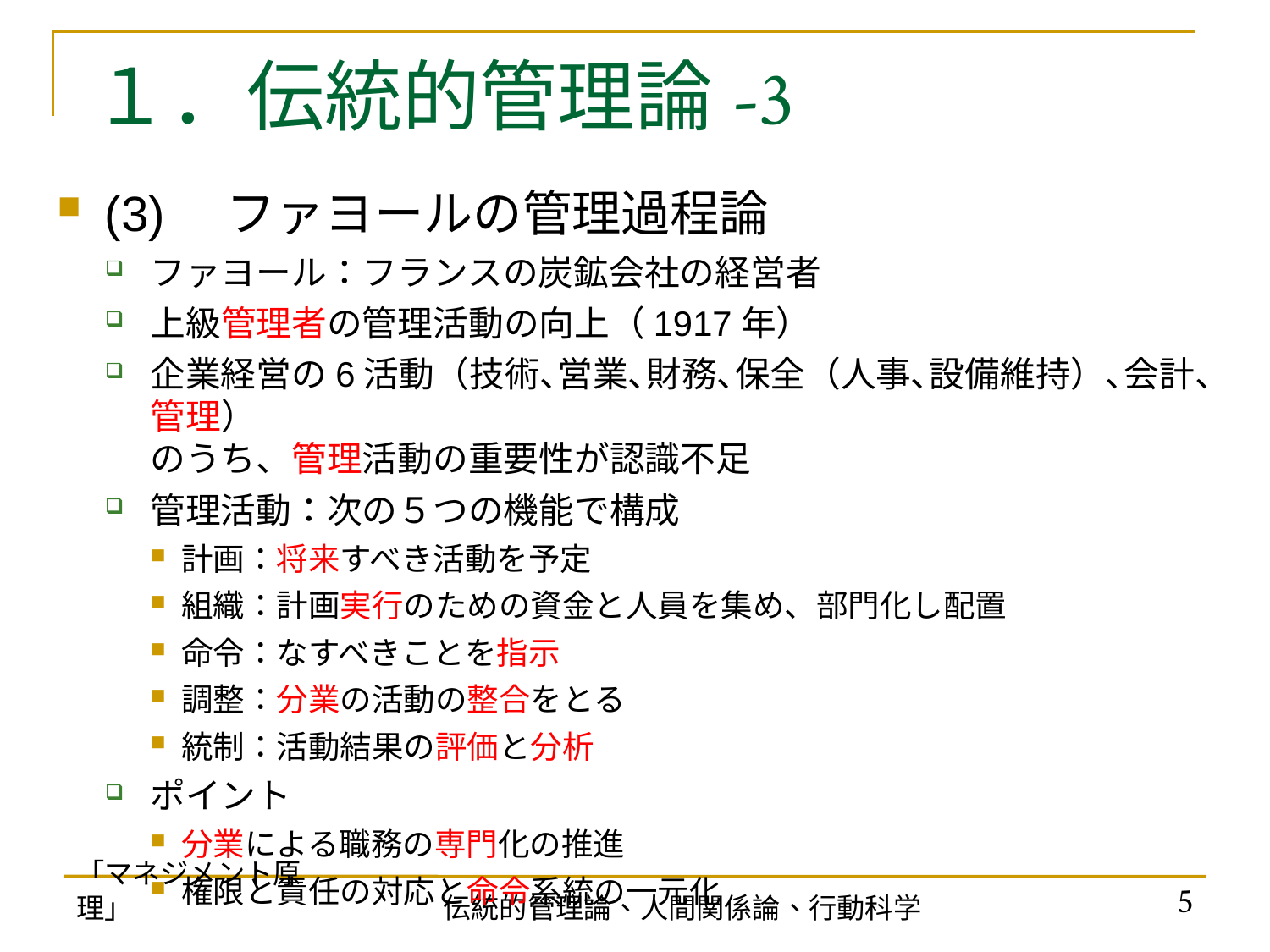

# １．伝統的管理論-3
(3)　ファヨールの管理過程論
ファヨール：フランスの炭鉱会社の経営者
上級管理者の管理活動の向上（1917年）
企業経営の6活動（技術､営業､財務､保全（人事､設備維持）､会計、管理）
のうち、管理活動の重要性が認識不足
管理活動：次の５つの機能で構成
計画：将来すべき活動を予定
組織：計画実行のための資金と人員を集め、部門化し配置
命令：なすべきことを指示
調整：分業の活動の整合をとる
統制：活動結果の評価と分析
ポイント
分業による職務の専門化の推進
権限と責任の対応と命令系統の一元化
「マネジメント原理」
5
伝統的管理論、人間関係論、行動科学